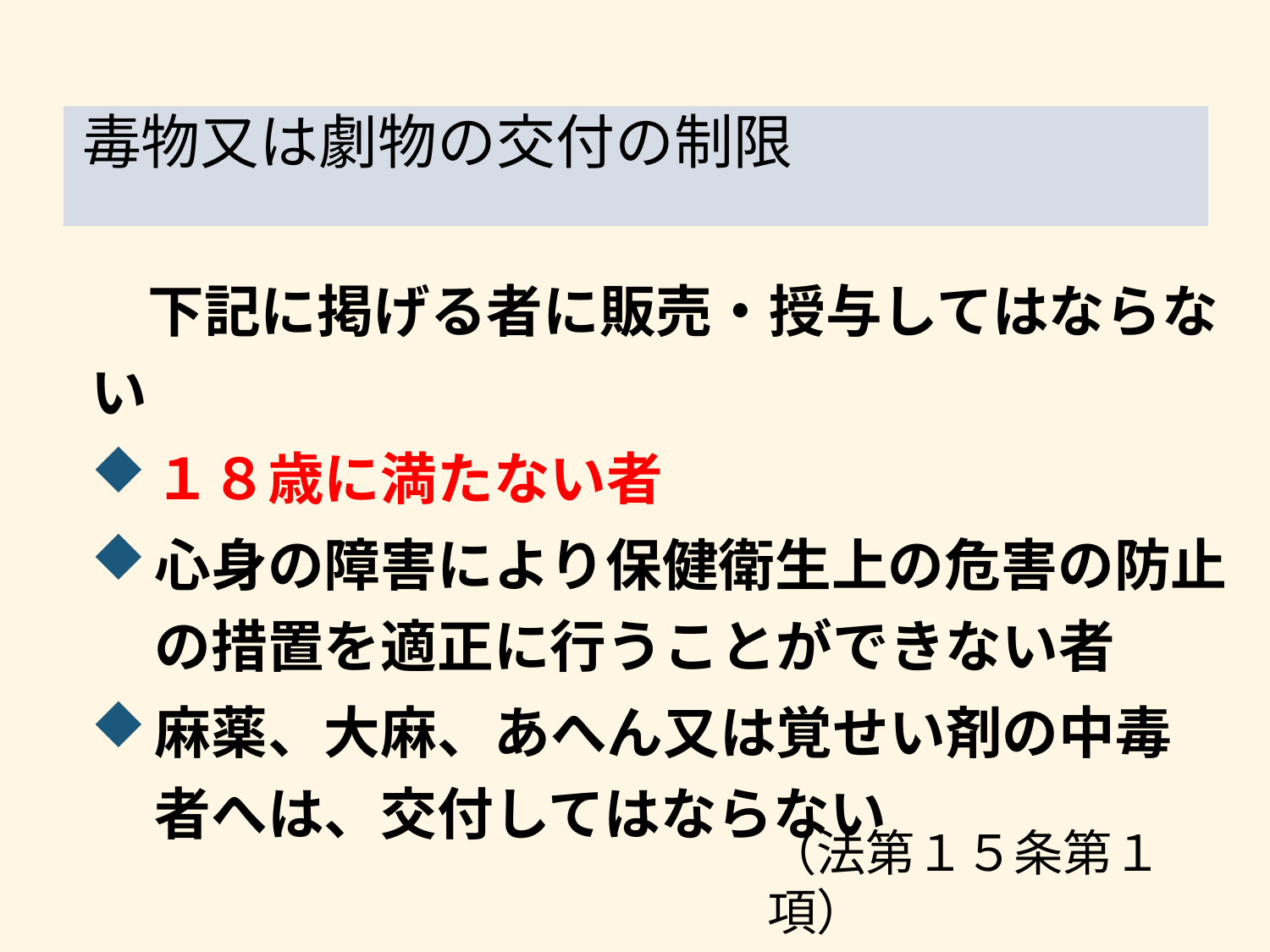

# 毒物又は劇物の交付の制限
　下記に掲げる者に販売・授与してはならない
１８歳に満たない者
心身の障害により保健衛生上の危害の防止の措置を適正に行うことができない者
麻薬、大麻、あへん又は覚せい剤の中毒者へは、交付してはならない
（法第１５条第１項）